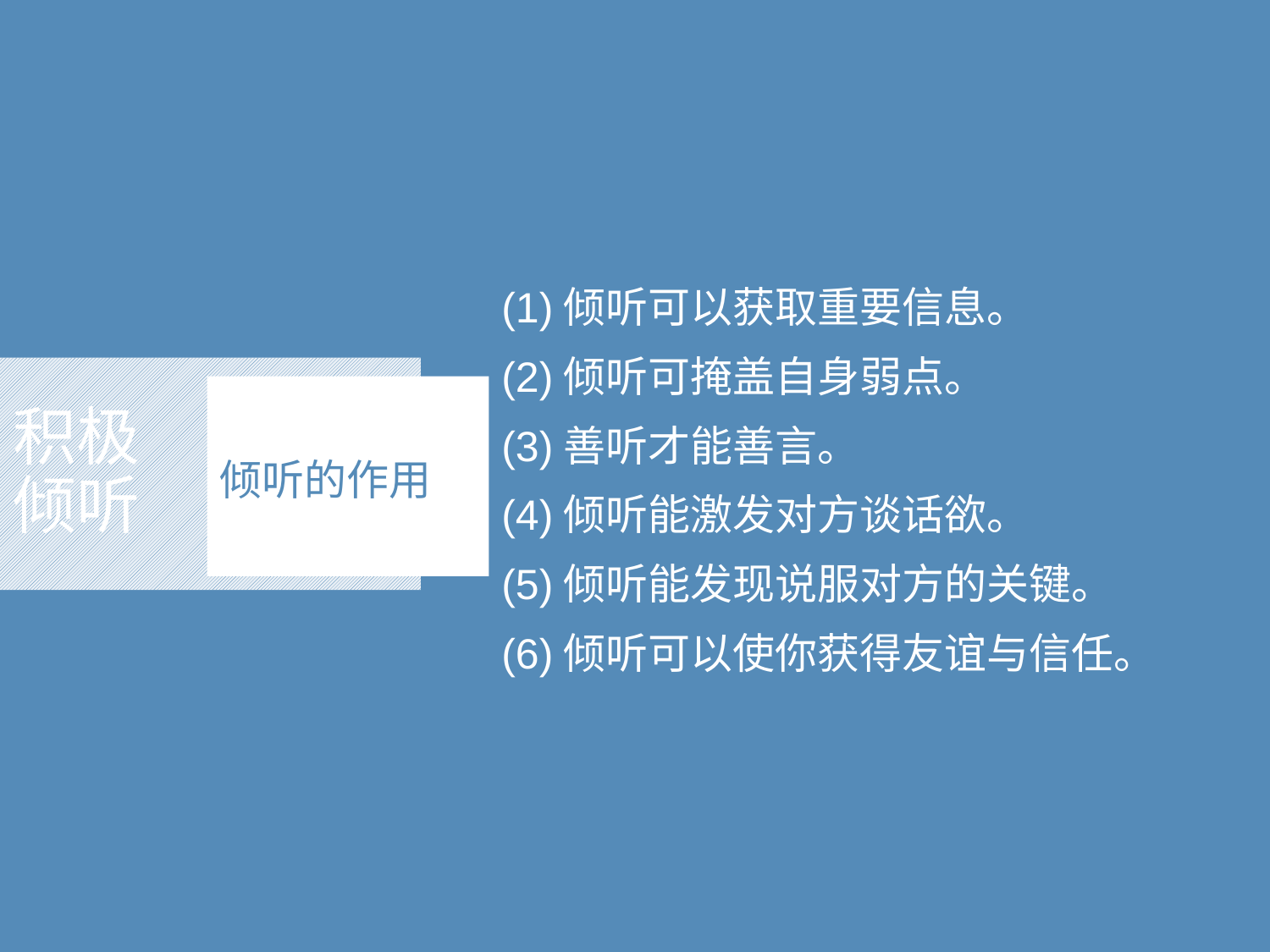

(1)倾听可以获取重要信息。
(2)倾听可掩盖自身弱点。
(3)善听才能善言。
(4)倾听能激发对方谈话欲。
(5)倾听能发现说服对方的关键。
(6)倾听可以使你获得友谊与信任。
# 积极 倾听
倾听的作用